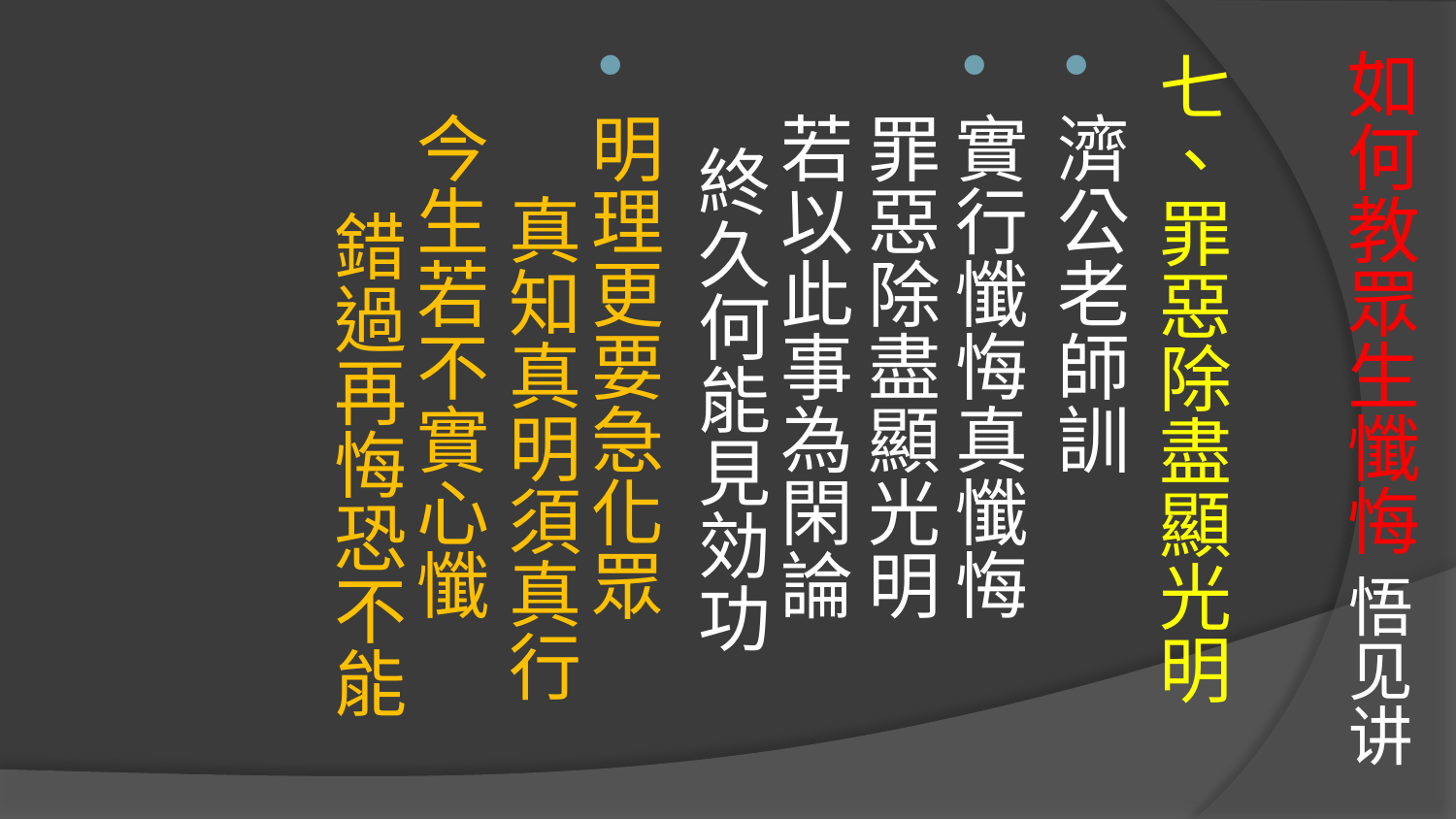

# 如何教眾生懺悔 悟见讲
七、罪惡除盡顯光明
濟公老師訓
實行懺悔真懺悔          罪惡除盡顯光明
若以此事為閑論            終久何能見効功
明理更要急化眾               真知真明須真行
今生若不實心懺                錯過再悔恐不能